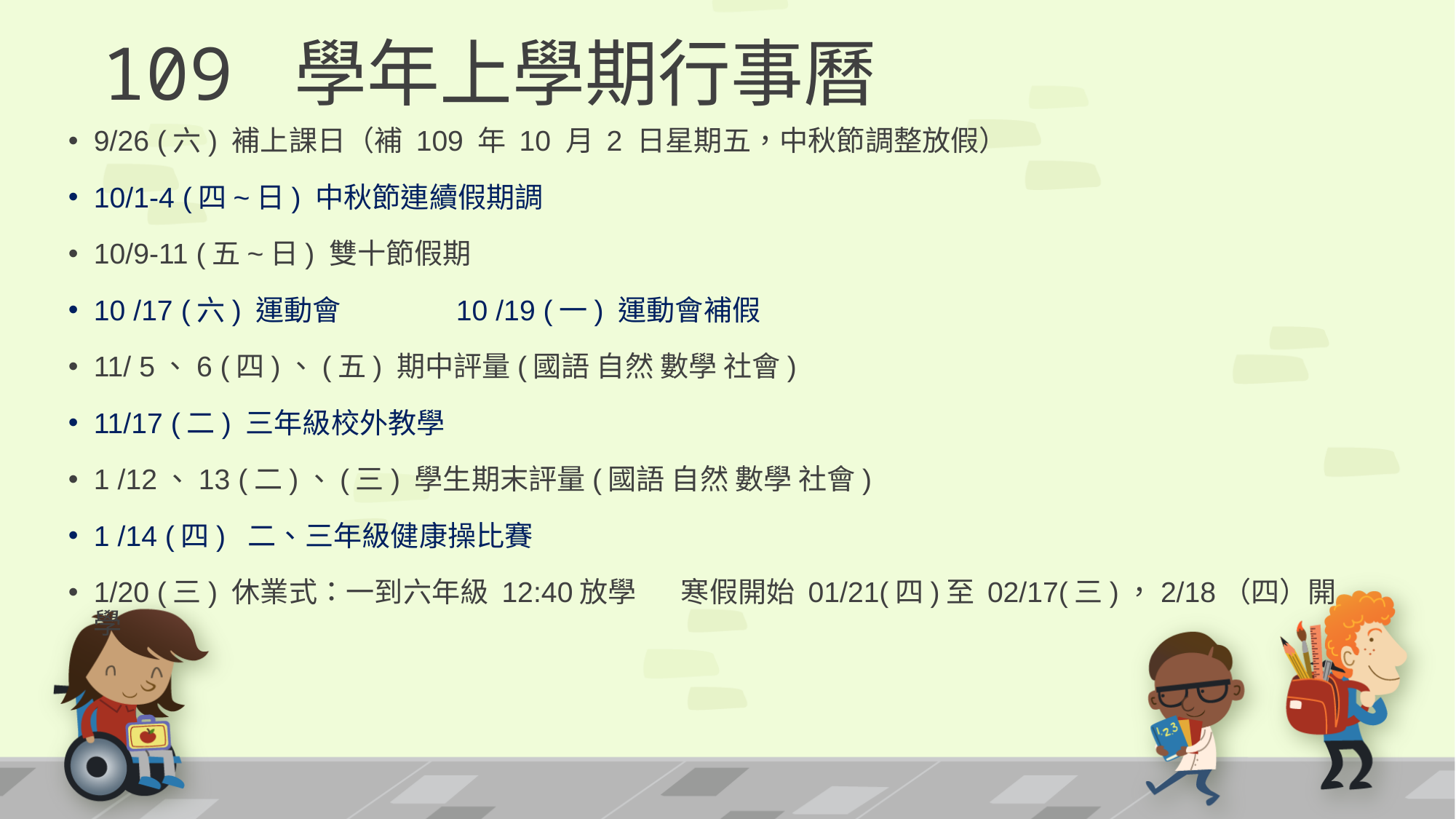

# 109 學年上學期行事曆
9/26 (六) 補上課日（補 109 年 10 月 2 日星期五，中秋節調整放假）
10/1-4 (四~日) 中秋節連續假期調
10/9-11 (五~日) 雙十節假期
10 /17 (六) 運動會                 10 /19 (一) 運動會補假
11/ 5、6 (四)、(五) 期中評量(國語 自然 數學 社會)
11/17 (二) 三年級校外教學
1 /12、13 (二)、(三) 學生期末評量(國語 自然 數學 社會)
1 /14 (四)  二、三年級健康操比賽
1/20 (三) 休業式：一到六年級 12:40放學       寒假開始 01/21(四)至 02/17(三)，2/18（四）開學